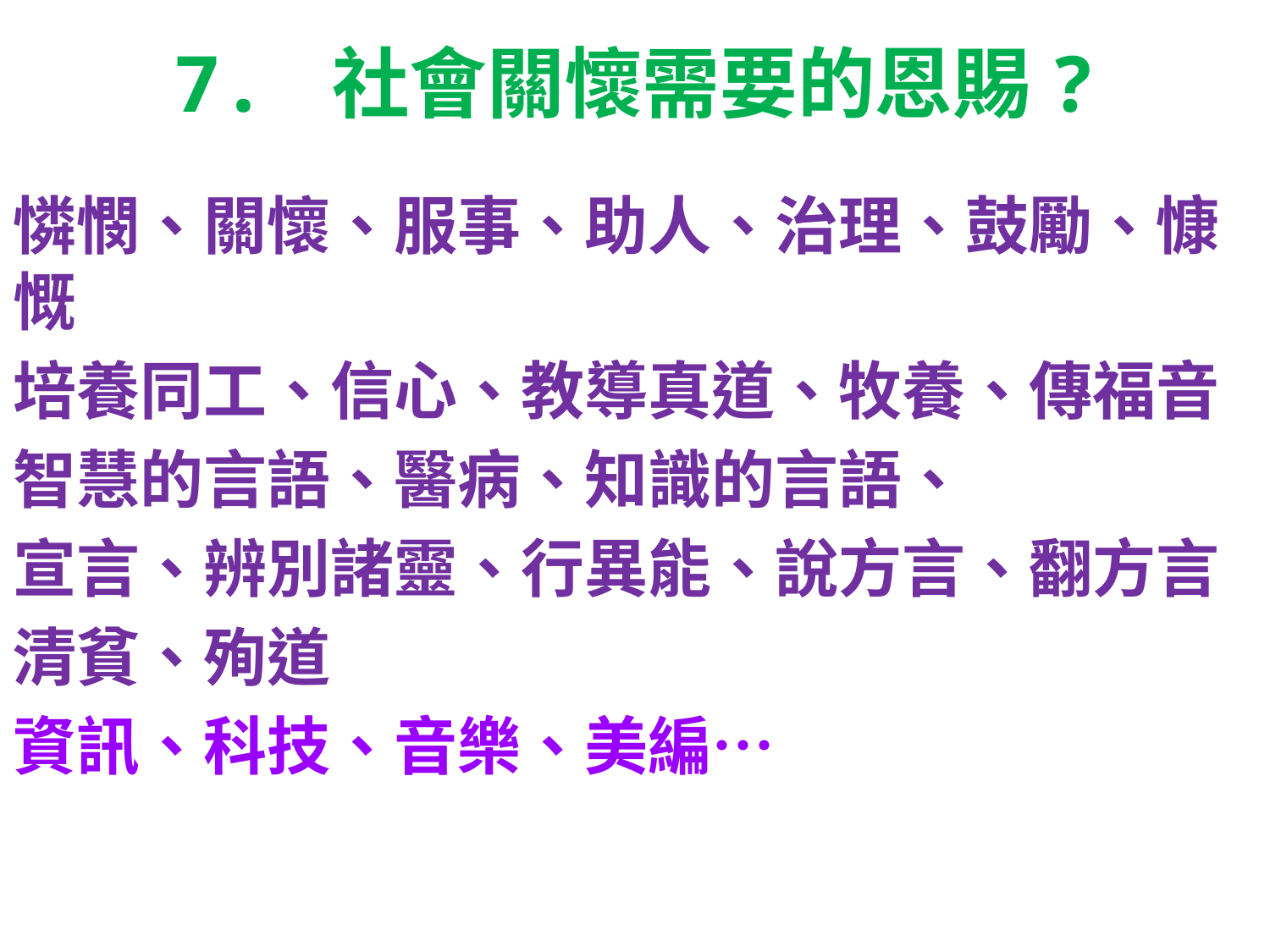

# 7. 社會關懷需要的恩賜?
憐憫、關懷、服事、助人、治理、鼓勵、慷慨
培養同工、信心、教導真道、牧養、傳福音
智慧的言語、醫病、知識的言語、
宣言、辨別諸靈、行異能、說方言、翻方言
清貧、殉道
資訊、科技、音樂、美編…